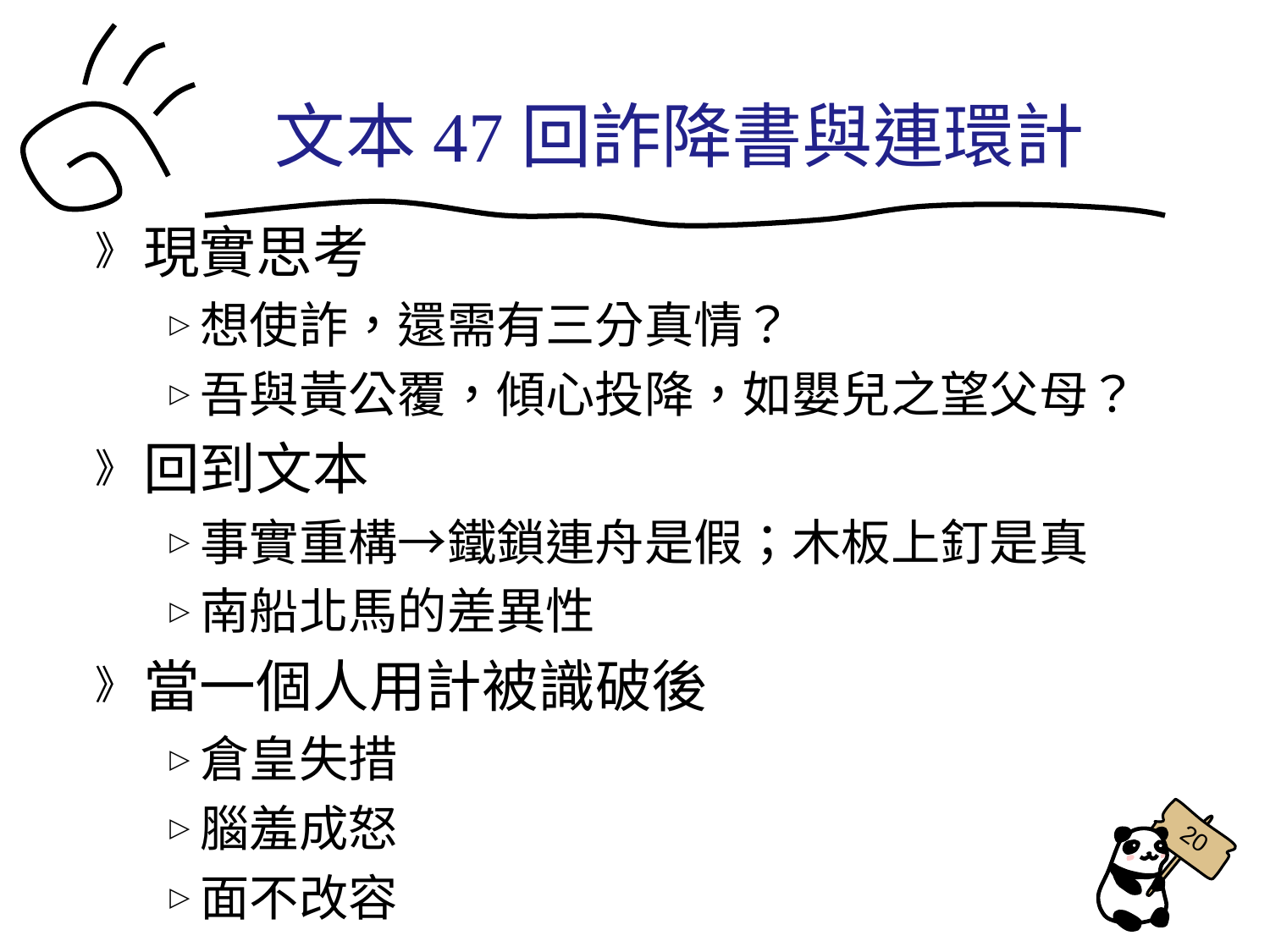

文本47回詐降書與連環計
現實思考
想使詐，還需有三分真情？
吾與黃公覆，傾心投降，如嬰兒之望父母？
回到文本
事實重構→鐵鎖連舟是假；木板上釘是真
南船北馬的差異性
當一個人用計被識破後
倉皇失措
腦羞成怒
面不改容

20